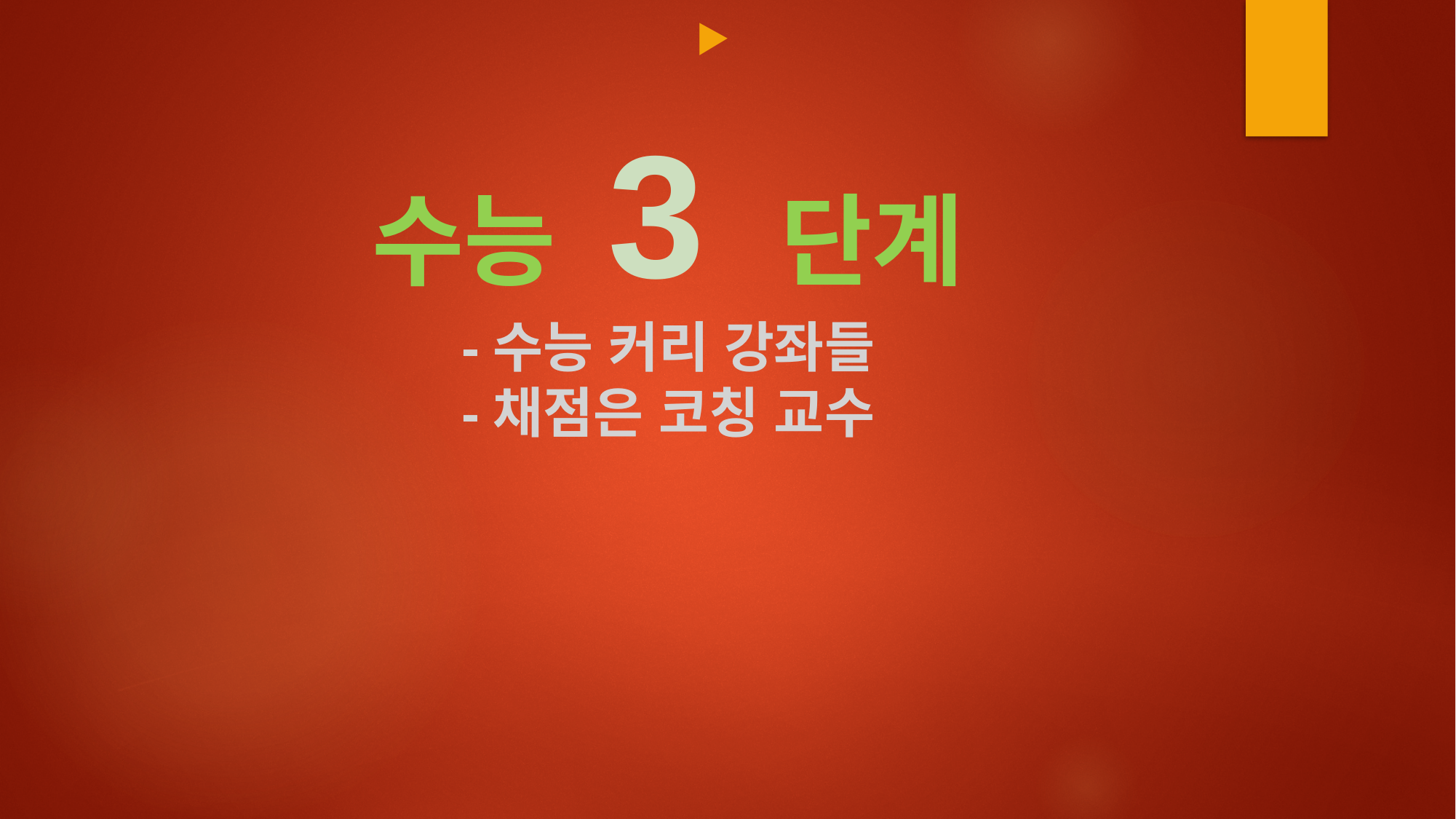

수능 3 단계
-수능 커리 강좌들
-채점은 코칭 교수